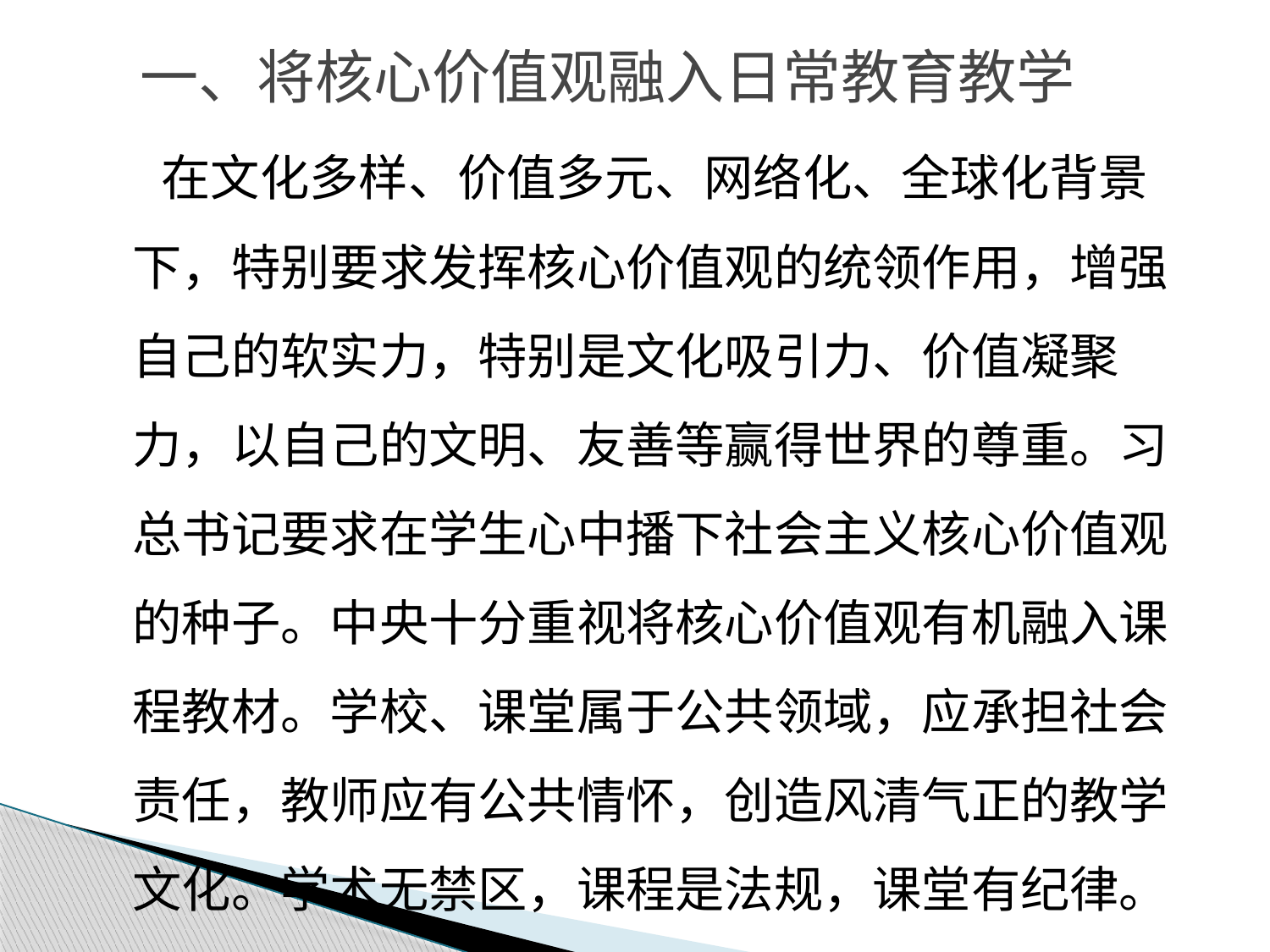

# 一、将核心价值观融入日常教育教学
    在文化多样、价值多元、网络化、全球化背景下，特别要求发挥核心价值观的统领作用，增强自己的软实力，特别是文化吸引力、价值凝聚力，以自己的文明、友善等赢得世界的尊重。习总书记要求在学生心中播下社会主义核心价值观的种子。中央十分重视将核心价值观有机融入课程教材。学校、课堂属于公共领域，应承担社会责任，教师应有公共情怀，创造风清气正的教学文化。学术无禁区，课程是法规，课堂有纪律。